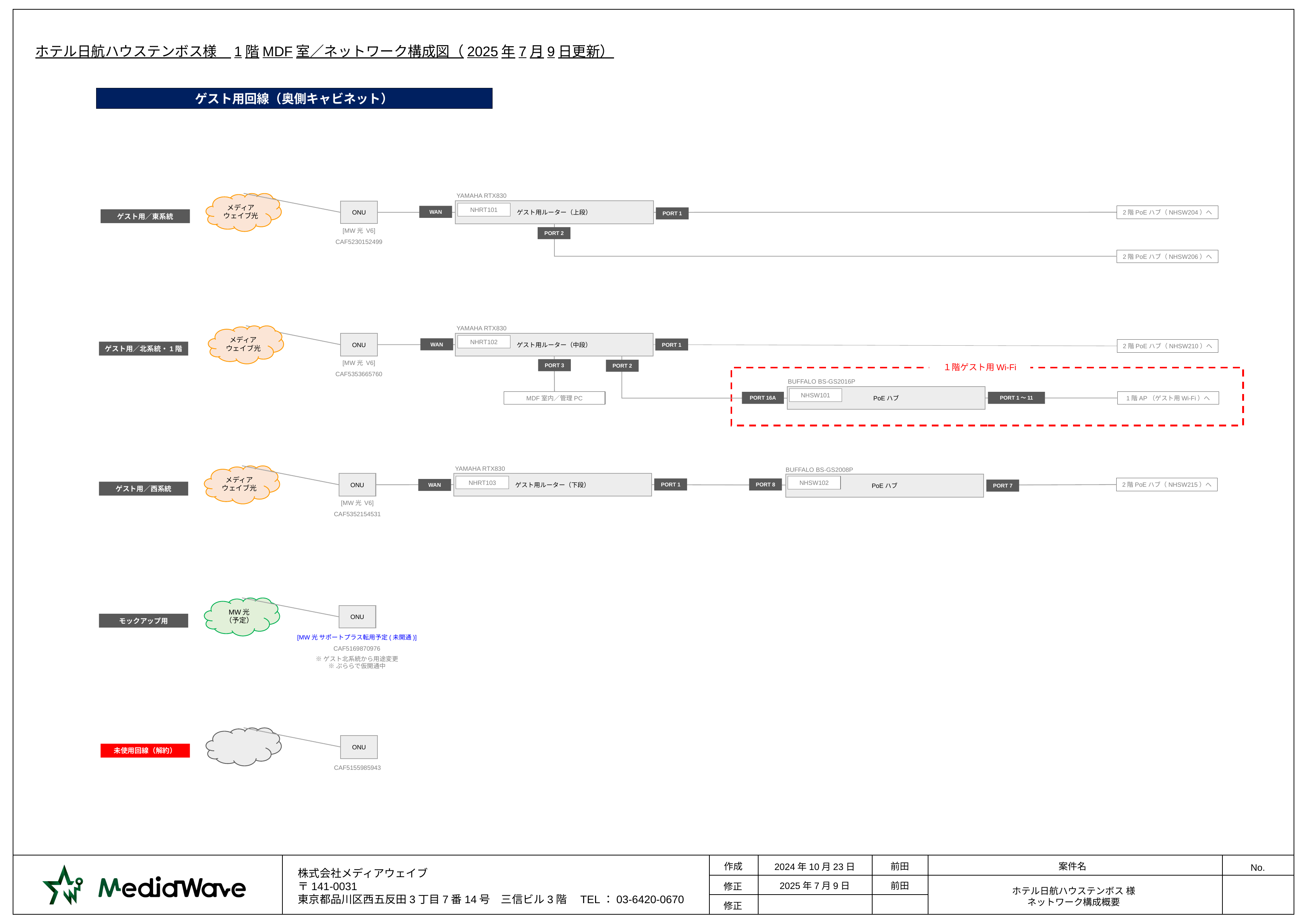

ホテル日航ハウステンボス様　1階MDF室／ネットワーク構成図（2025年7月9日更新）
ゲスト用回線（奥側キャビネット）

YAMAHA RTX830
メディア
ウェイブ光

ゲスト用ルーター（上段）
2階PoEハブ（NHSW204）へ
ONU
NHRT101
WAN
PORT 1
ゲスト用／東系統
[MW光 V6]

CAF5230152499
PORT 2

2階PoEハブ（NHSW206）へ
YAMAHA RTX830
メディア
ウェイブ光

ゲスト用ルーター（中段）
ONU
2階PoEハブ（NHSW210）へ
NHRT102
WAN
PORT 1
ゲスト用／北系統・1階
[MW光 V6]

CAF5353665760
１階ゲスト用Wi-Fi
PORT 3
PORT 2

BUFFALO BS-GS2016P
MDF室内／管理PC
PoEハブ
1階AP（ゲスト用Wi-Fi）へ
NHSW101
PORT 16A
PORT 1～11
YAMAHA RTX830
BUFFALO BS-GS2008P
メディア
ウェイブ光
2階PoEハブ（NHSW215）へ

ゲスト用ルーター（下段）
ONU
PoEハブ
NHRT103
NHSW102
PORT 8
PORT 1
WAN
PORT 7
ゲスト用／西系統
[MW光 V6]

CAF5352154531
MW光
（予定）

ONU
モックアップ用
[MW光 サポートプラス転用予定(未開通)]

CAF5169870976

※ゲスト北系統から用途変更
※ぷららで仮開通中

ONU
未使用回線（解約）

CAF5155985943
前田
2024年10月23日
前田
2025年7月9日
ホテル日航ハウステンボス 様
ネットワーク構成概要